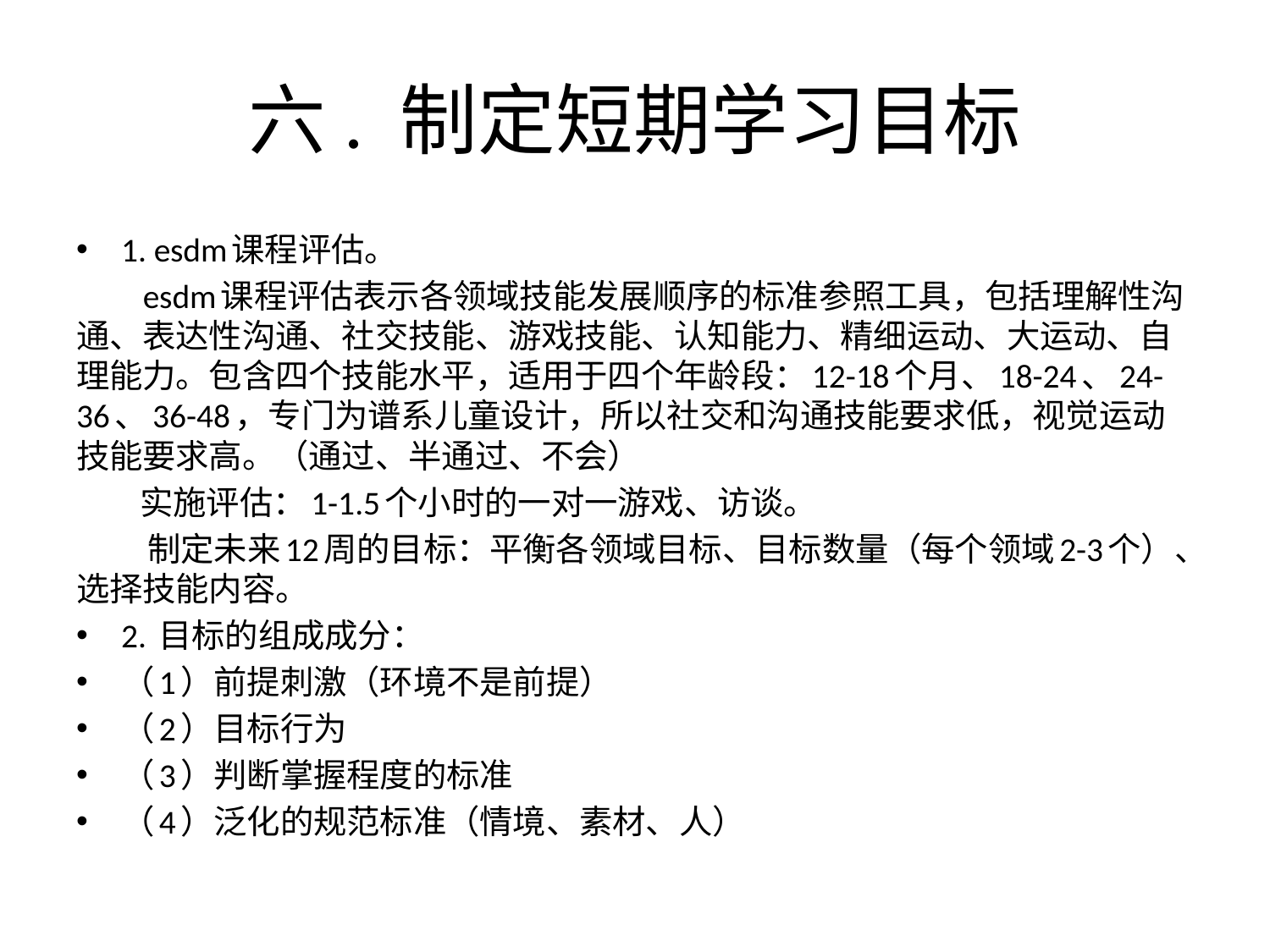

# 六. 制定短期学习目标
1. esdm课程评估。
         esdm课程评估表示各领域技能发展顺序的标准参照工具，包括理解性沟通、表达性沟通、社交技能、游戏技能、认知能力、精细运动、大运动、自理能力。包含四个技能水平，适用于四个年龄段：12-18个月、18-24、24-36、36-48，专门为谱系儿童设计，所以社交和沟通技能要求低，视觉运动技能要求高。（通过、半通过、不会）
        实施评估：1-1.5个小时的一对一游戏、访谈。
         制定未来12周的目标：平衡各领域目标、目标数量（每个领域2-3个）、选择技能内容。
2. 目标的组成成分：
（1）前提刺激（环境不是前提）
（2）目标行为
（3）判断掌握程度的标准
（4）泛化的规范标准（情境、素材、人）